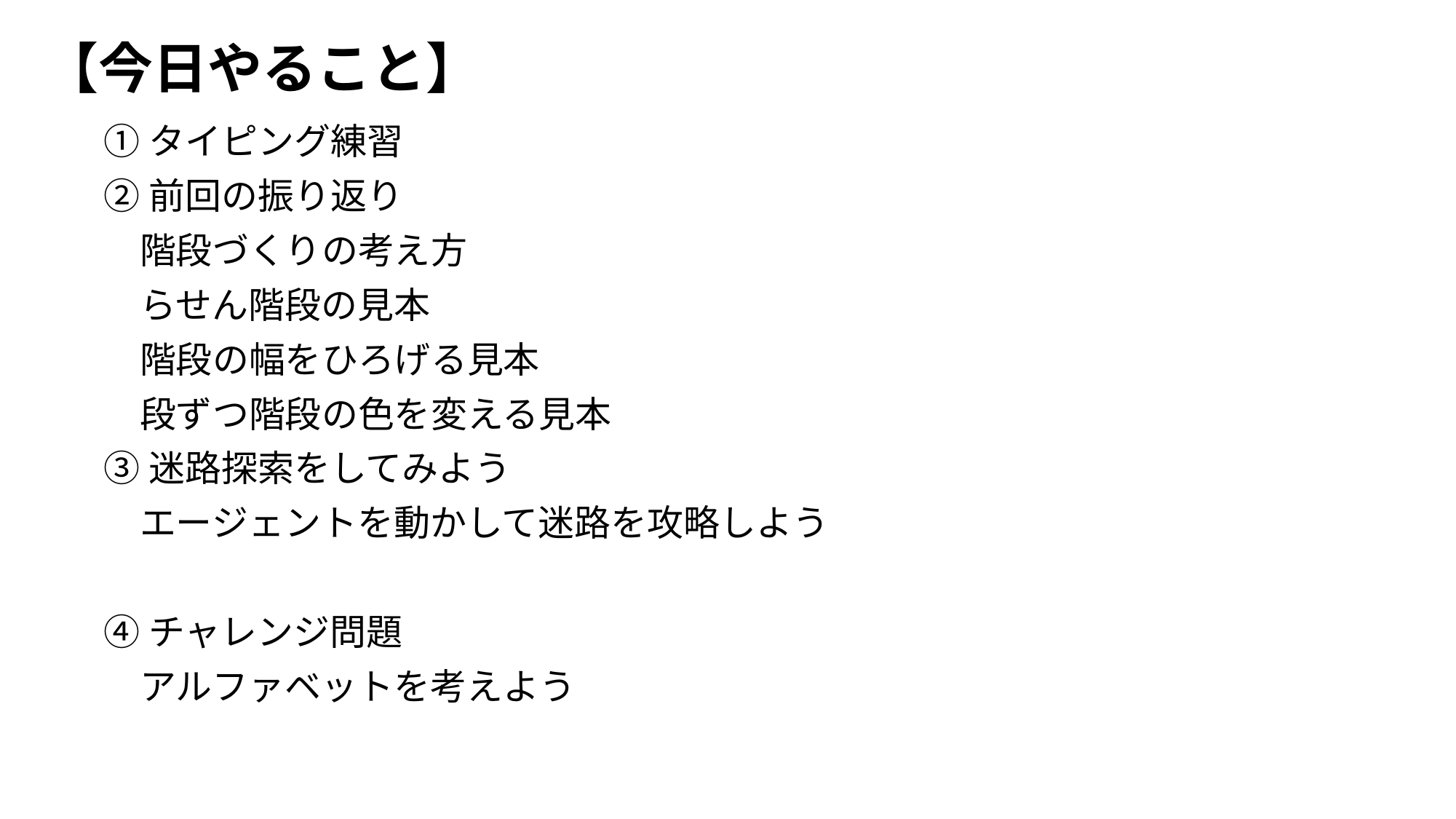

【今日やること】
①タイピング練習
②前回の振り返り
　階段づくりの考え方
　らせん階段の見本
　階段の幅をひろげる見本
　段ずつ階段の色を変える見本
③迷路探索をしてみよう
　エージェントを動かして迷路を攻略しよう

④チャレンジ問題
　アルファベットを考えよう